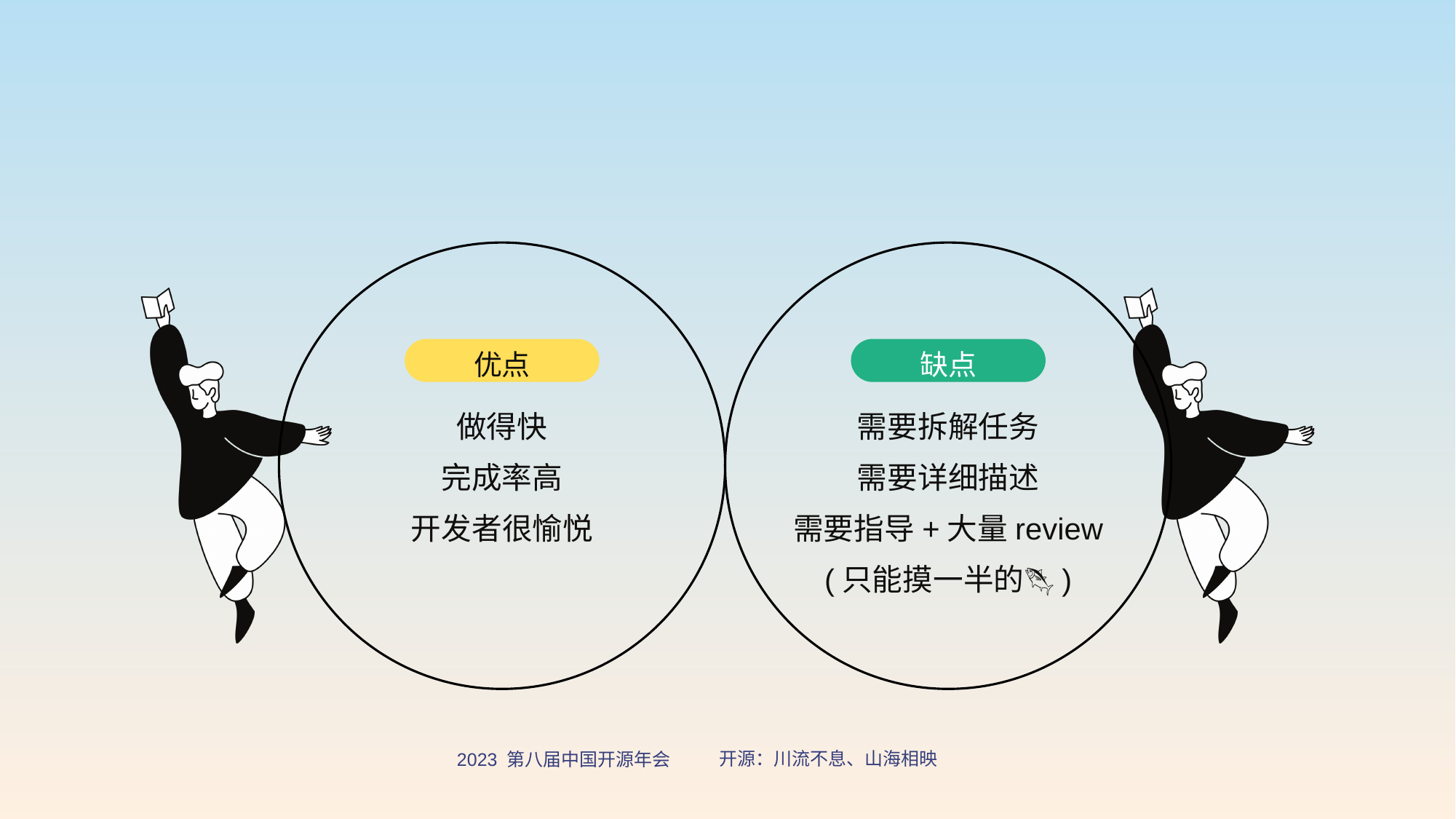

优点
缺点

做得快
完成率高
开发者很愉悦
需要拆解任务
需要详细描述
需要指导+大量review
(只能摸一半的🐟)